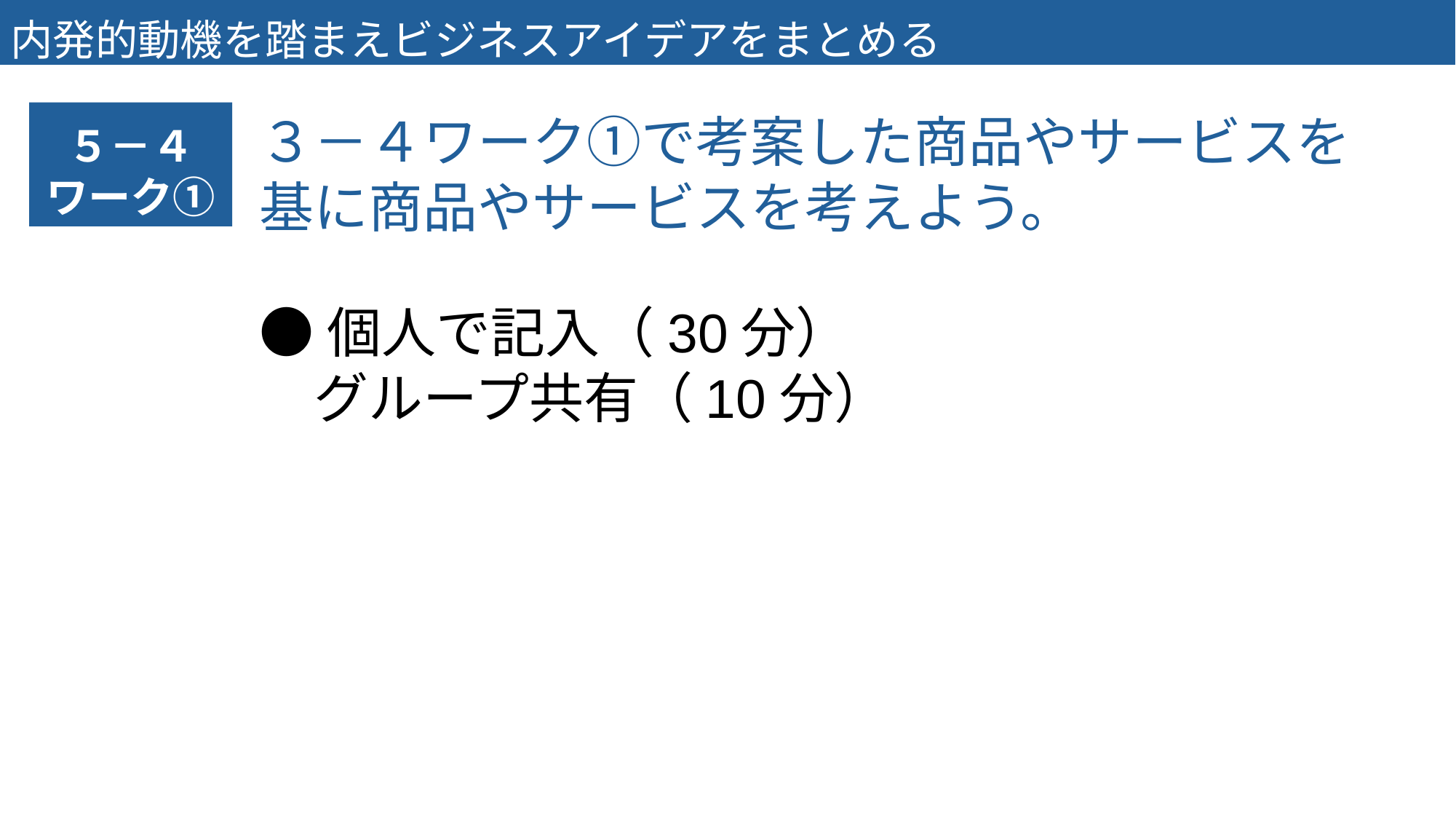

内発的動機を踏まえビジネスアイデアをまとめる
３－４ワーク①で考案した商品やサービスを基に商品やサービスを考えよう。
５－４ワーク①
●個人で記入（30分）
　グループ共有（10分）